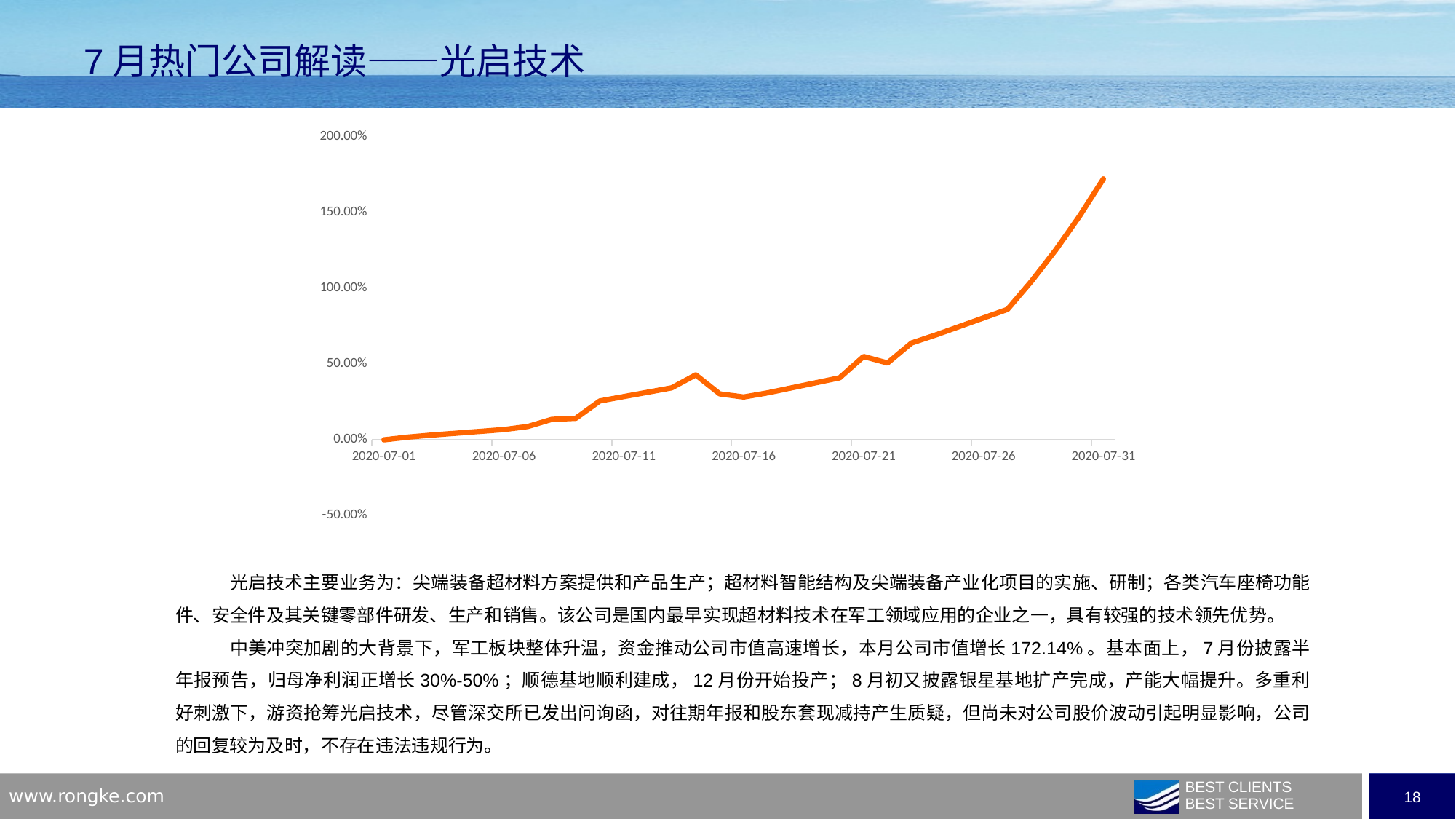

# 7月热门公司解读——光启技术

[unsupported chart]

光启技术主要业务为：尖端装备超材料方案提供和产品生产；超材料智能结构及尖端装备产业化项目的实施、研制；各类汽车座椅功能件、安全件及其关键零部件研发、生产和销售。该公司是国内最早实现超材料技术在军工领域应用的企业之一，具有较强的技术领先优势。
中美冲突加剧的大背景下，军工板块整体升温，资金推动公司市值高速增长，本月公司市值增长172.14%。基本面上，7月份披露半年报预告，归母净利润正增长30%-50%；顺德基地顺利建成，12月份开始投产；8月初又披露银星基地扩产完成，产能大幅提升。多重利好刺激下，游资抢筹光启技术，尽管深交所已发出问询函，对往期年报和股东套现减持产生质疑，但尚未对公司股价波动引起明显影响，公司的回复较为及时，不存在违法违规行为。